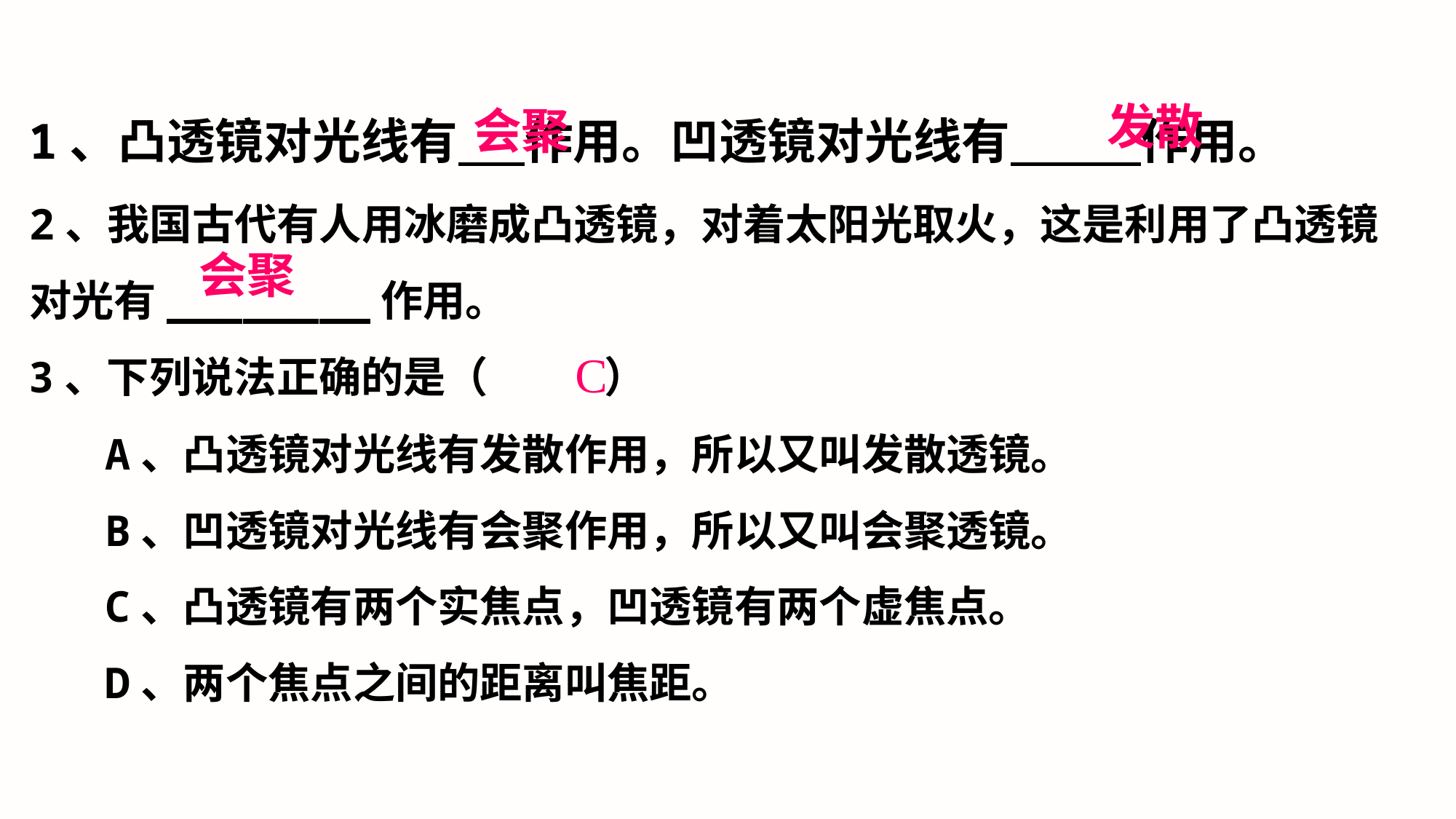

1、凸透镜对光线有      作用。凹透镜对光线有　   　作用。
发散
会聚
2、我国古代有人用冰磨成凸透镜，对着太阳光取火，这是利用了凸透镜对光有________作用。
会聚
3、下列说法正确的是（            ）
   A、凸透镜对光线有发散作用，所以又叫发散透镜。
   B、凹透镜对光线有会聚作用，所以又叫会聚透镜。
   C、凸透镜有两个实焦点，凹透镜有两个虚焦点。
   D、两个焦点之间的距离叫焦距。
C